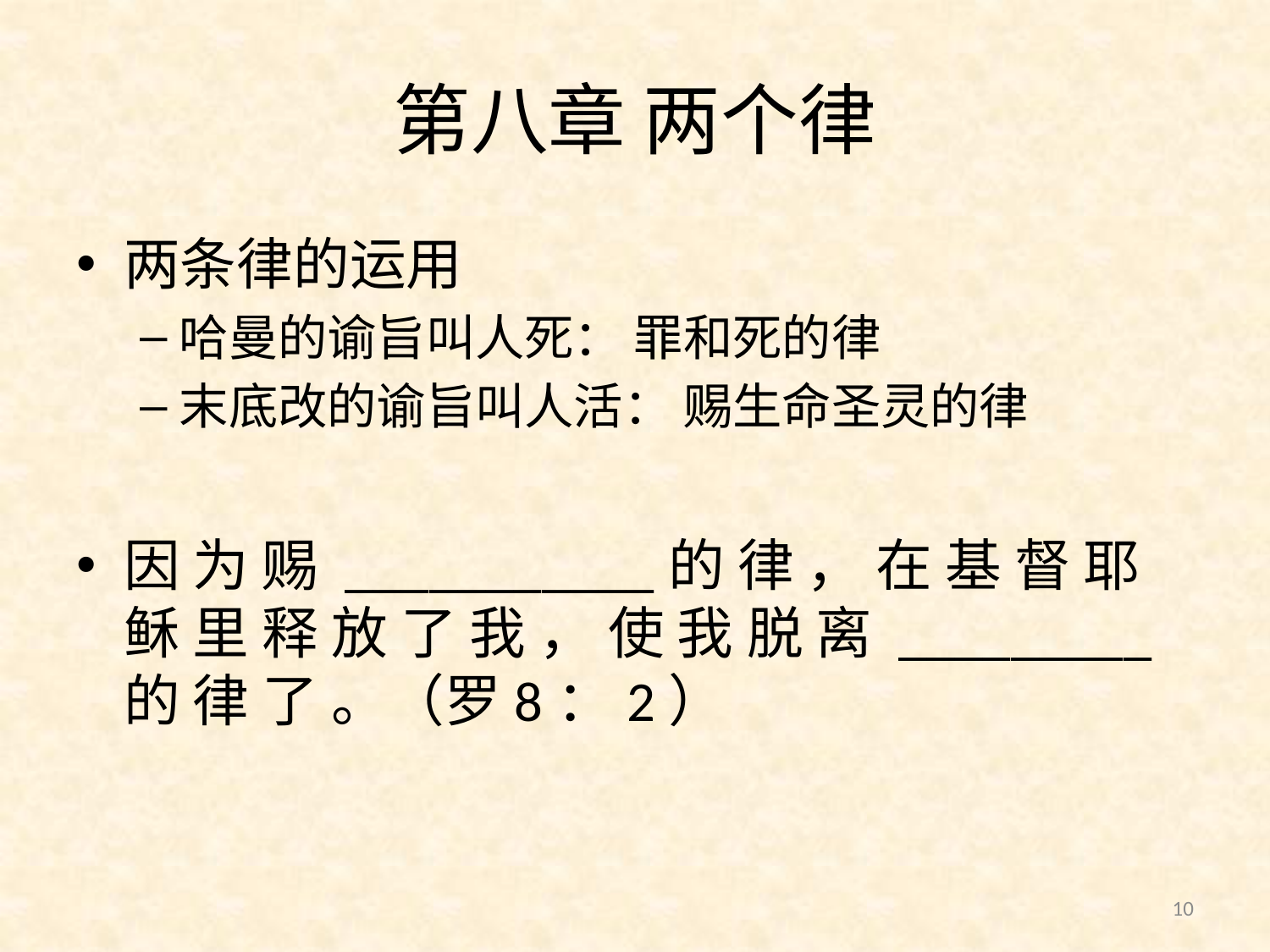

# 第八章 两个律
两条律的运用
哈曼的谕旨叫人死： 罪和死的律
末底改的谕旨叫人活： 赐生命圣灵的律

因 为 赐 ___________的 律 ， 在 基 督 耶 稣 里 释 放 了 我 ， 使 我 脱 离 _________的 律 了 。（罗8：2）

10